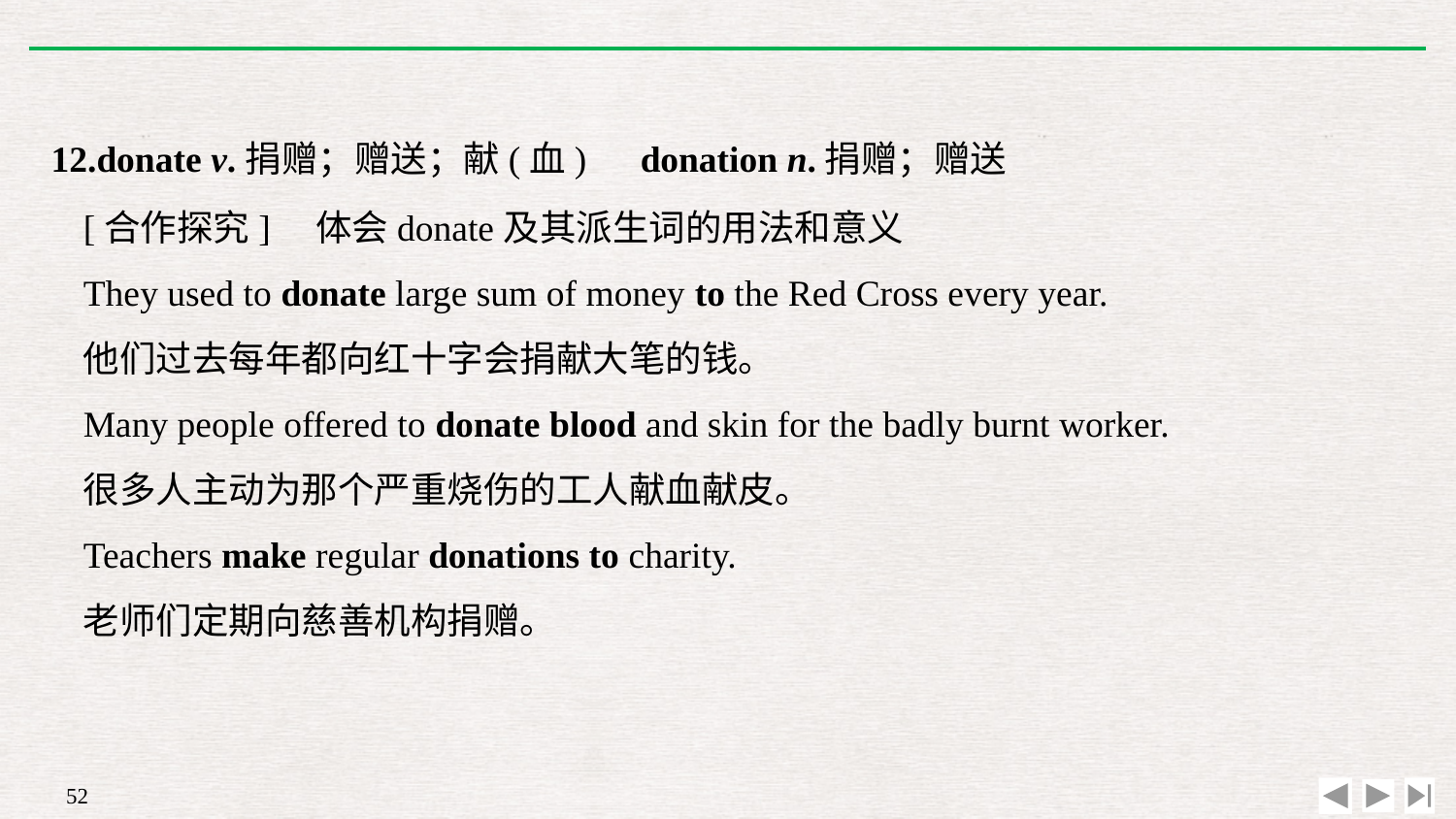

12.donate v.捐赠；赠送；献(血)　donation n.捐赠；赠送
[合作探究]　体会donate及其派生词的用法和意义
They used to donate large sum of money to the Red Cross every year.
他们过去每年都向红十字会捐献大笔的钱。
Many people offered to donate blood and skin for the badly burnt worker.
很多人主动为那个严重烧伤的工人献血献皮。
Teachers make regular donations to charity.
老师们定期向慈善机构捐赠。